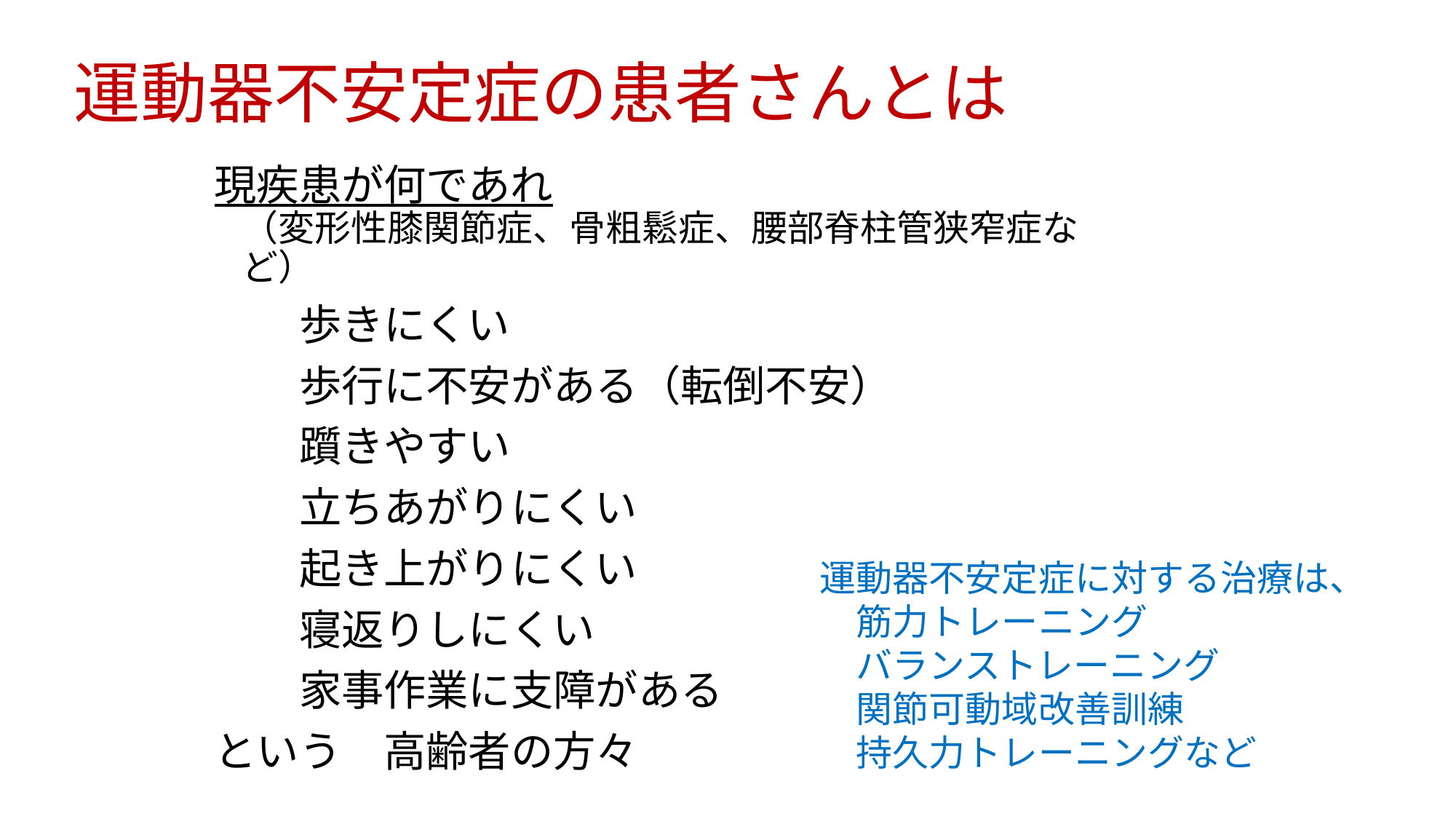

# 運動器不安定症の患者さんとは
現疾患が何であれ
（変形性膝関節症、骨粗鬆症、腰部脊柱管狭窄症など）
　　歩きにくい
　　歩行に不安がある（転倒不安）
　　躓きやすい
　　立ちあがりにくい
　　起き上がりにくい
　　寝返りしにくい
　　家事作業に支障がある
という　高齢者の方々
運動器不安定症に対する治療は、
　筋力トレーニング
　バランストレーニング
　関節可動域改善訓練
　持久力トレーニングなど